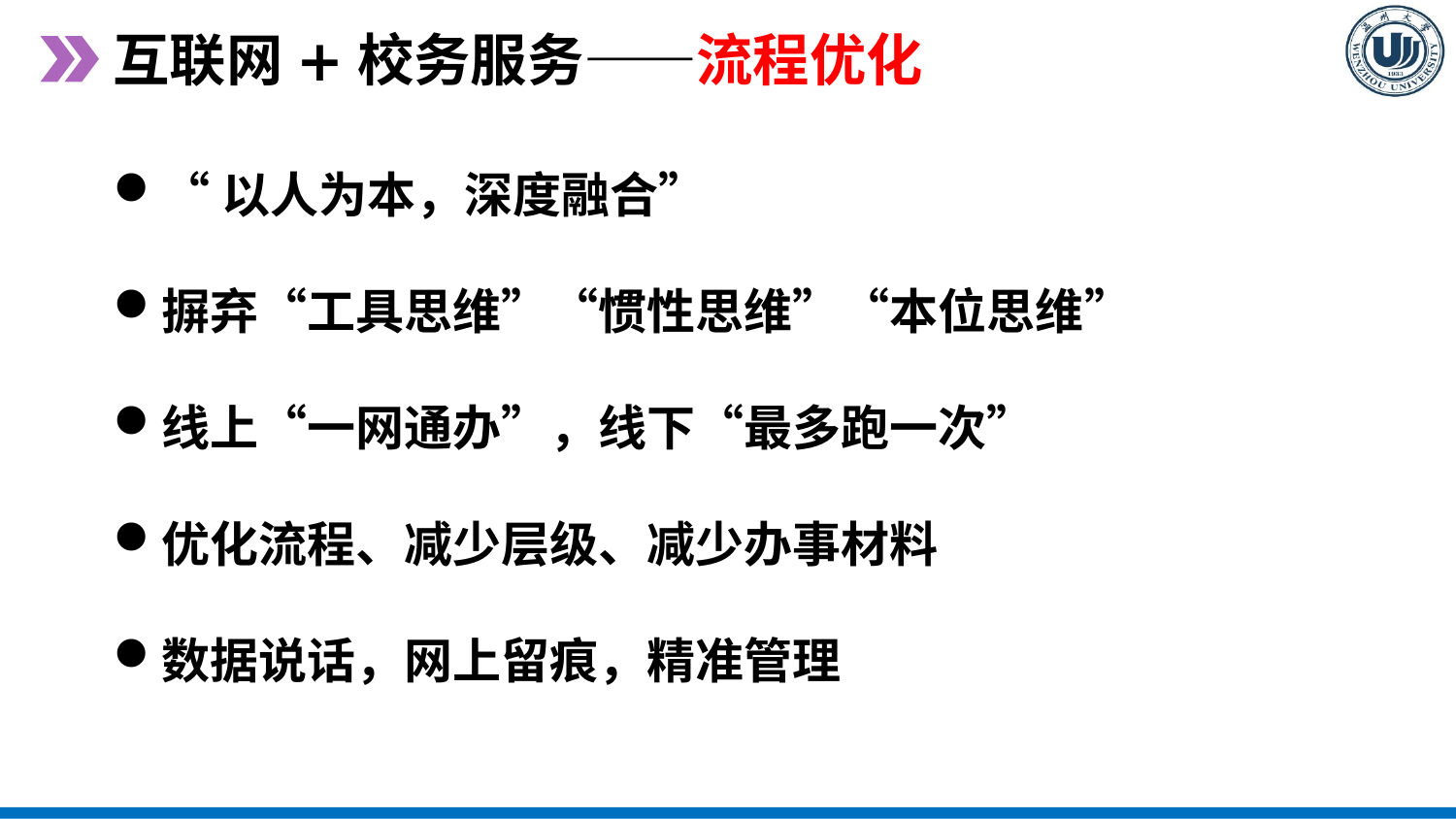

互联网+校务服务——流程优化

“以人为本，深度融合”

摒弃“工具思维”“惯性思维”“本位思维”

线上“一网通办”，线下“最多跑一次”

优化流程、减少层级、减少办事材料

数据说话，网上留痕，精准管理